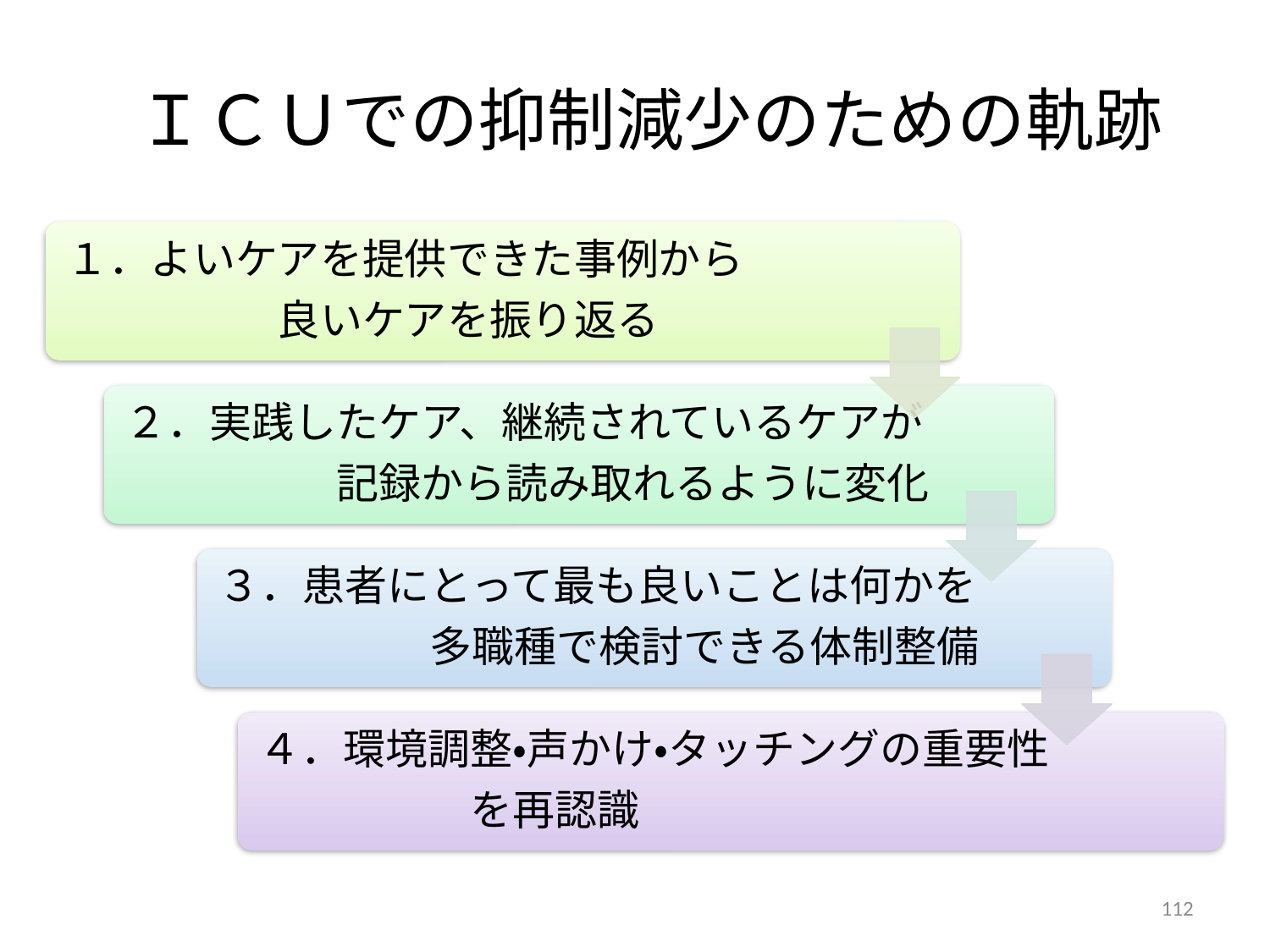

# ＩＣＵでの抑制減少のための軌跡
１．よいケアを提供できた事例から
　　　　　良いケアを振り返る
２．実践したケア、継続されているケアが
　　　　　記録から読み取れるように変化
３．患者にとって最も良いことは何かを
　　　　　多職種で検討できる体制整備
４．環境調整・声かけ・タッチングの重要性
　　　　　を再認識

112